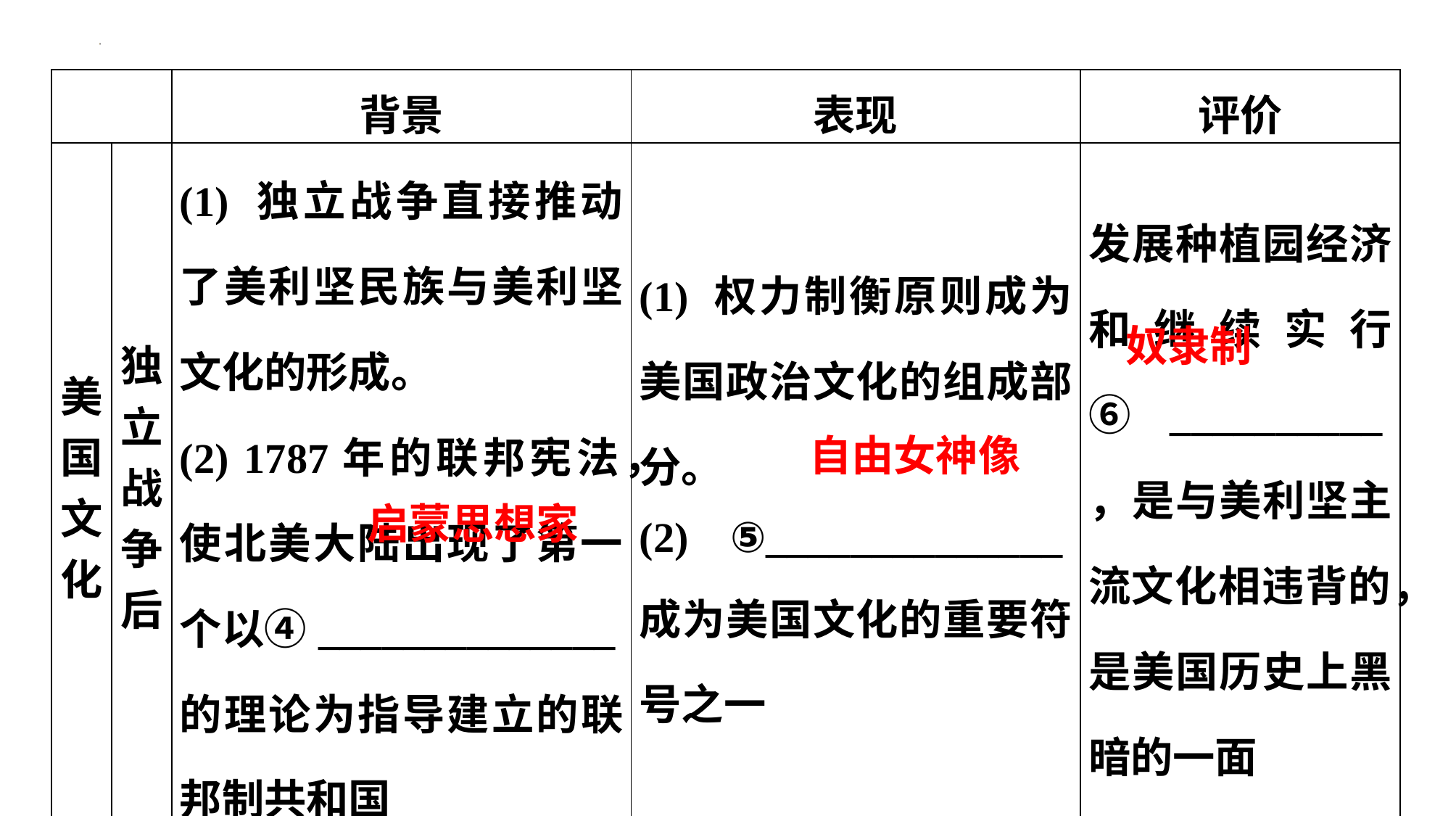

|  |  | 背景 | 表现 | 评价 |
| --- | --- | --- | --- | --- |
| 美国文化 | 独立战争后 | (1) 独立战争直接推动了美利坚民族与美利坚文化的形成。 (2) 1787年的联邦宪法，使北美大陆出现了第一个以④\_\_\_\_\_\_\_\_\_\_\_\_\_\_的理论为指导建立的联邦制共和国 | (1) 权力制衡原则成为美国政治文化的组成部分。 (2) ⑤\_\_\_\_\_\_\_\_\_\_\_\_\_\_成为美国文化的重要符号之一 | 发展种植园经济和继续实行⑥\_\_\_\_\_\_\_\_\_\_，是与美利坚主流文化相违背的，是美国历史上黑暗的一面 |
奴隶制
自由女神像
启蒙思想家